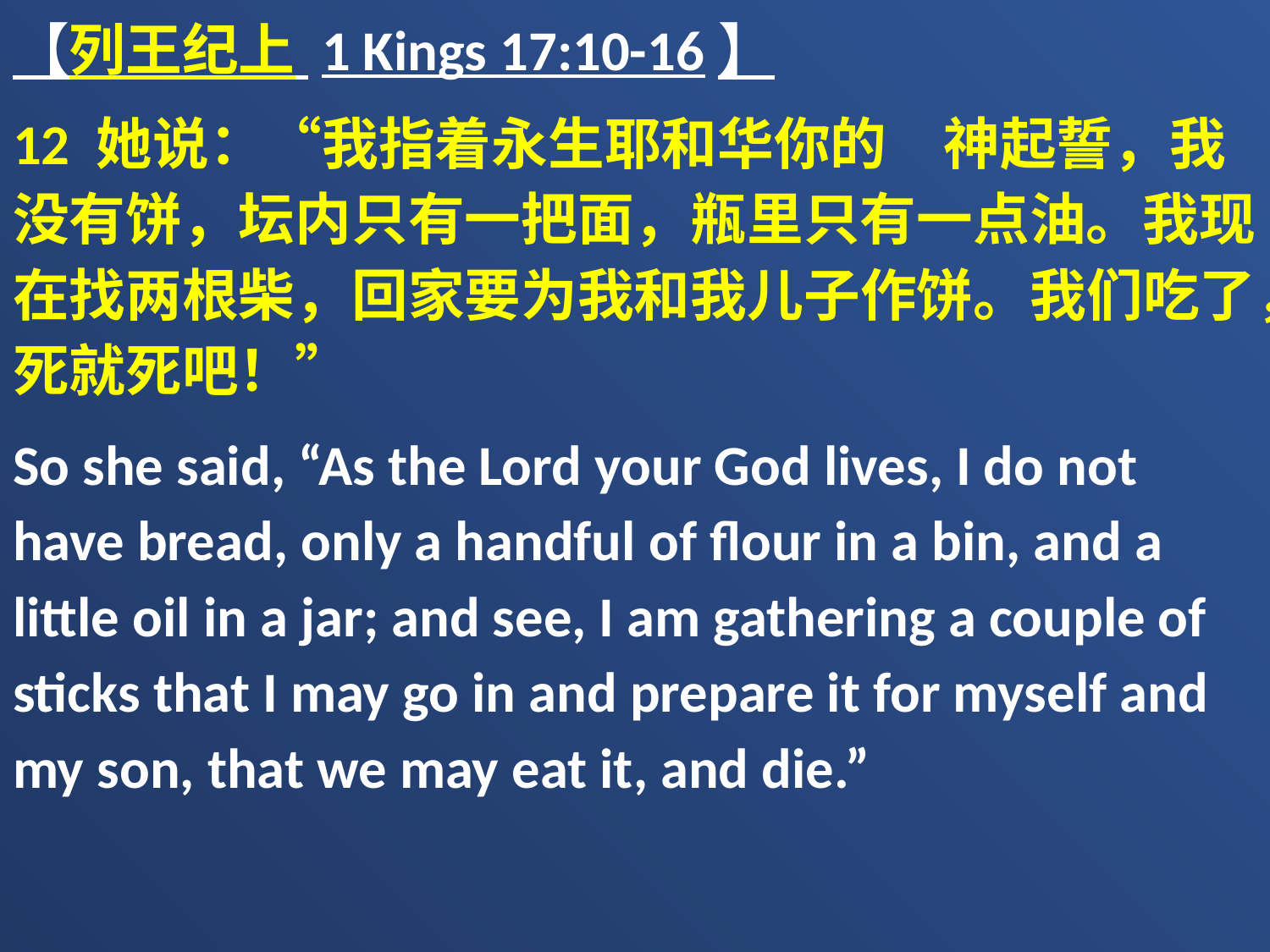

【列王纪上 1 Kings 17:10-16】
12 她说：“我指着永生耶和华你的　神起誓，我没有饼，坛内只有一把面，瓶里只有一点油。我现在找两根柴，回家要为我和我儿子作饼。我们吃了，死就死吧！”
So she said, “As the Lord your God lives, I do not have bread, only a handful of flour in a bin, and a little oil in a jar; and see, I am gathering a couple of sticks that I may go in and prepare it for myself and my son, that we may eat it, and die.”